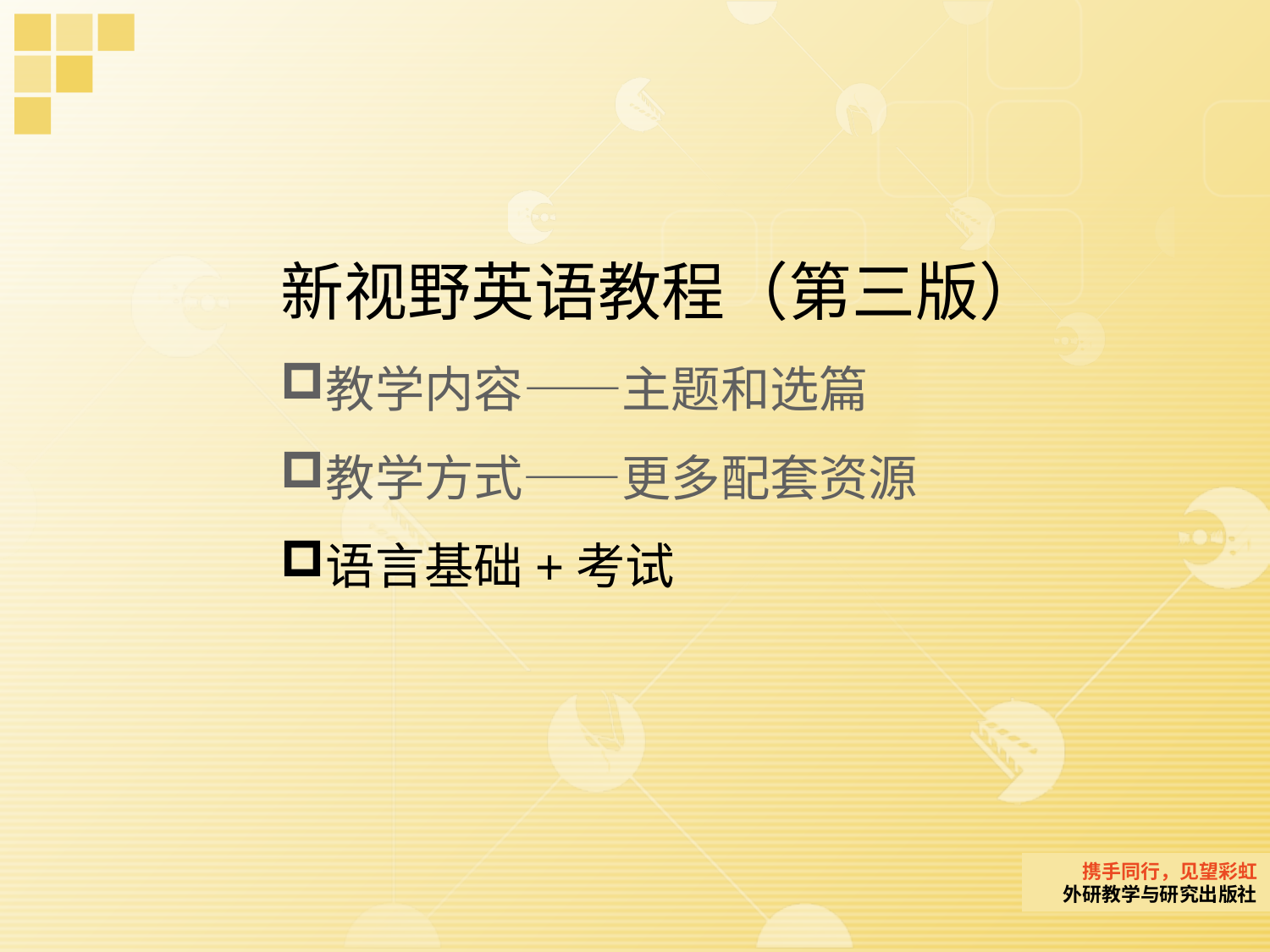

新视野英语教程（第三版）
教学内容——主题和选篇
教学方式——更多配套资源
语言基础+考试